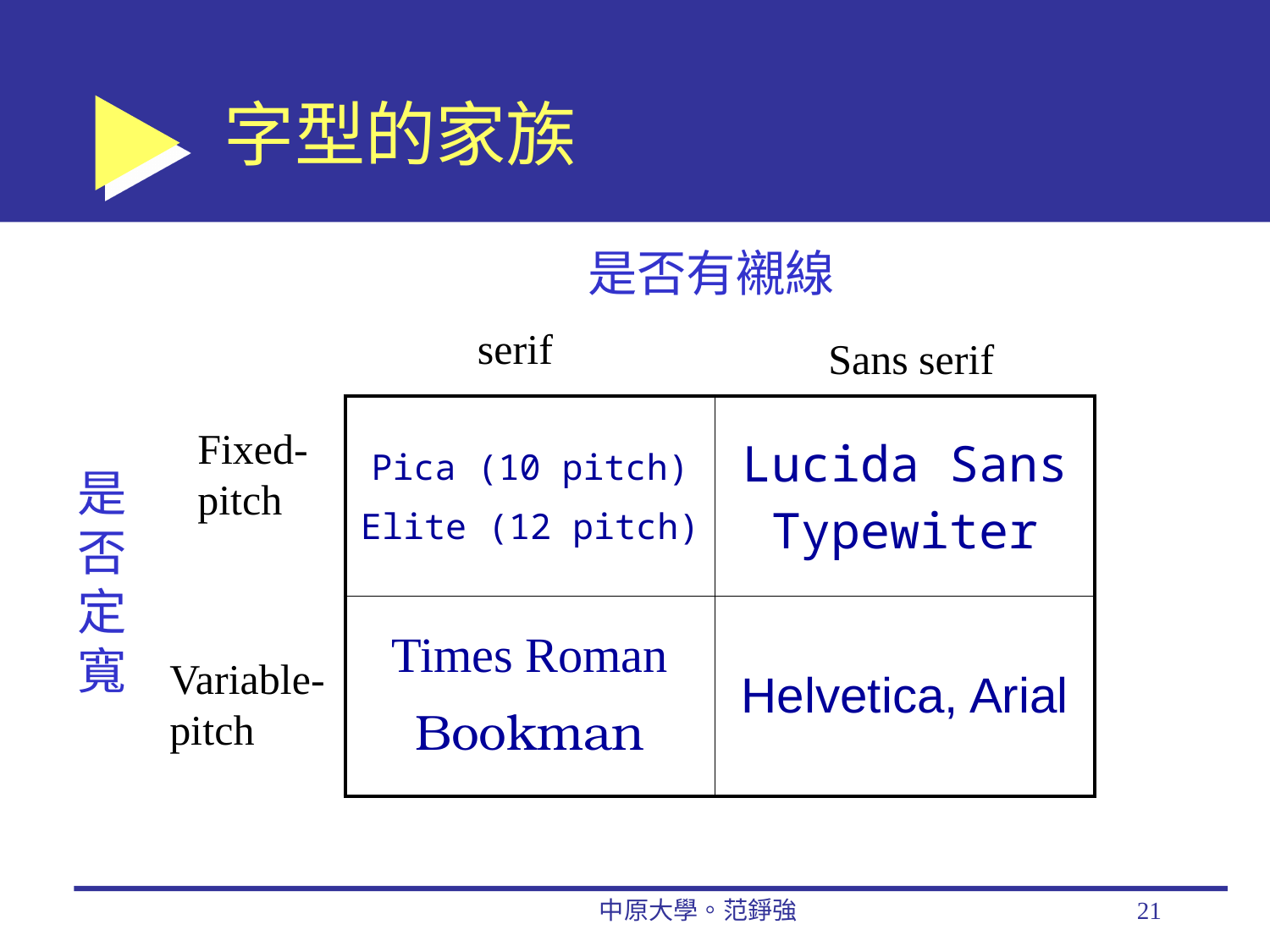

# 字型的家族
是否有襯線
serif
Sans serif
| Pica (10 pitch) Elite (12 pitch) | Lucida Sans Typewiter |
| --- | --- |
| Times Roman Bookman | Helvetica, Arial |
Fixed-
pitch
是否定寬
Variable-
pitch
中原大學。范錚強
21